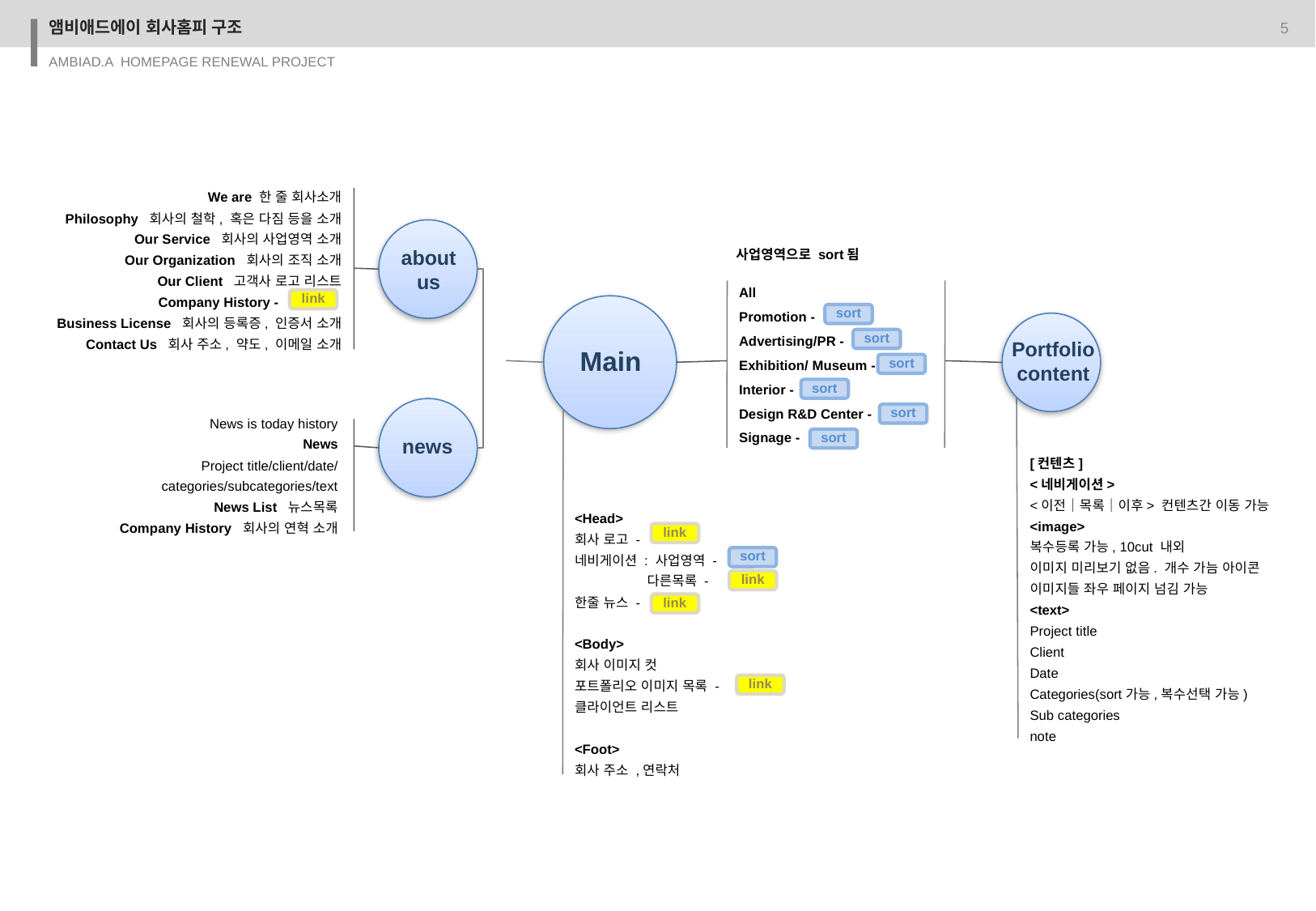

앰비애드에이 회사홈피 구조
We are 한 줄 회사소개
Philosophy  회사의 철학, 혹은 다짐 등을 소개
Our Service  회사의 사업영역 소개
Our Organization  회사의 조직 소개
Our Client  고객사 로고 리스트
Company History - 11111111
Business License  회사의 등록증, 인증서 소개
Contact Us  회사 주소, 약도, 이메일 소개

사업영역으로 sort됨
about us
All
Promotion -
Advertising/PR -
Exhibition/ Museum -
Interior -
Design R&D Center -
Signage -

link

sort

sort
Portfolio
content
Main

sort

sort

sort
News is today history
News
Project title/client/date/
categories/subcategories/text
News List  뉴스목록
Company History  회사의 연혁 소개
news

sort
[컨텐츠]
<네비게이션>
<이전│목록│이후> 컨텐츠간 이동 가능
<image>
복수등록 가능, 10cut 내외
이미지 미리보기 없음. 개수 가늠 아이콘
이미지들 좌우 페이지 넘김 가능
<text>
Project title
Client
Date
Categories(sort가능,복수선택 가능)
Sub categories
note
<Head>
회사 로고 -
네비게이션 : 사업영역 -
                  다른목록 -
한줄 뉴스 -

<Body>
회사 이미지 컷
포트폴리오 이미지 목록 -
클라이언트 리스트

<Foot>
회사 주소 ,연락처

link

sort

link

link

link